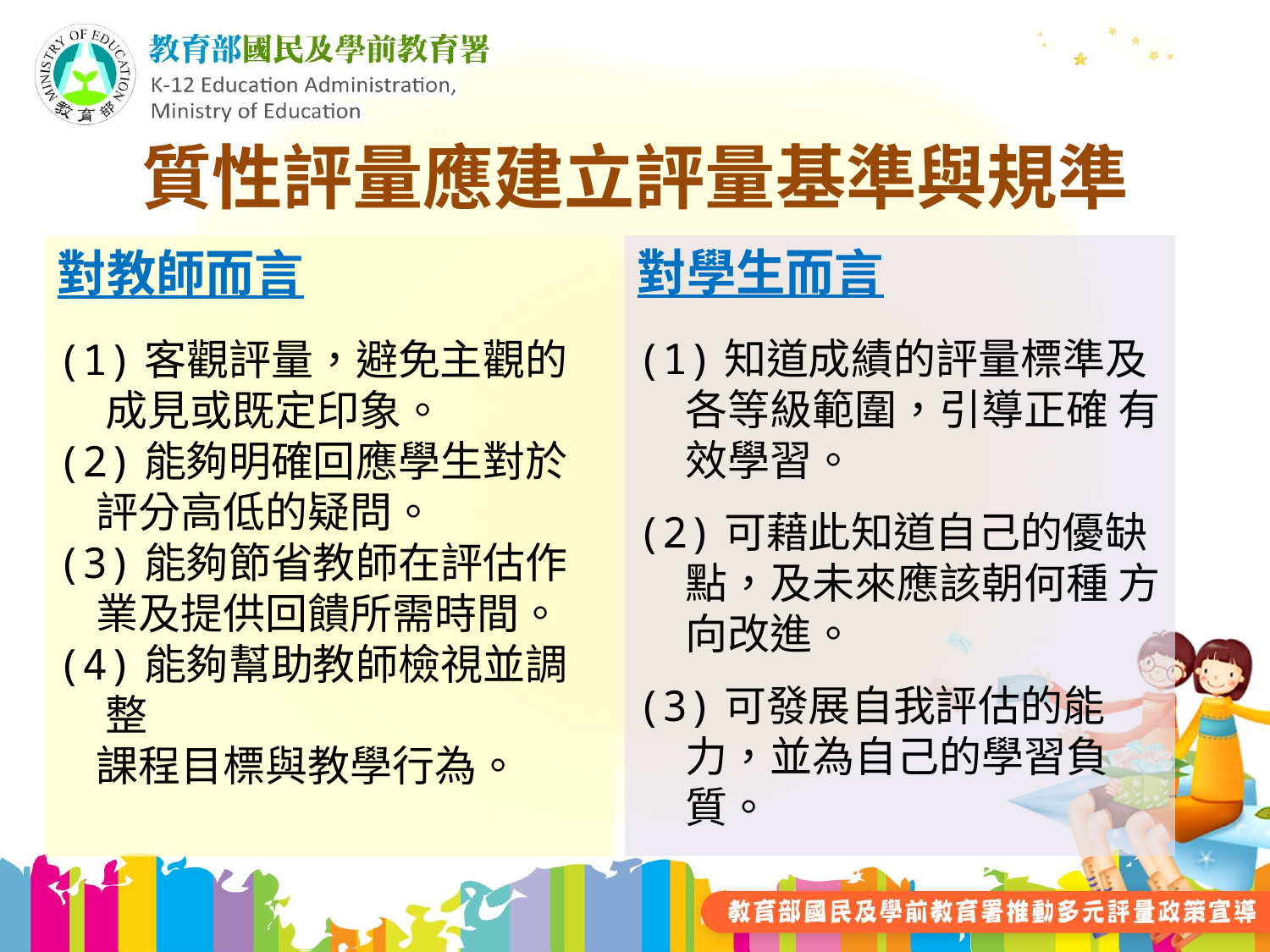

質性評量應建立評量基準與規準
對學生而言
(1)知道成績的評量標準及各等級範圍，引導正確 有效學習。
(2)可藉此知道自己的優缺點，及未來應該朝何種 方向改進。
(3)可發展自我評估的能力，並為自己的學習負質。
對教師而言
(1)客觀評量，避免主觀的  成見或既定印象。
(2)能夠明確回應學生對於
   評分高低的疑問。
(3)能夠節省教師在評估作
   業及提供回饋所需時間。
(4)能夠幫助教師檢視並調整
   課程目標與教學行為。